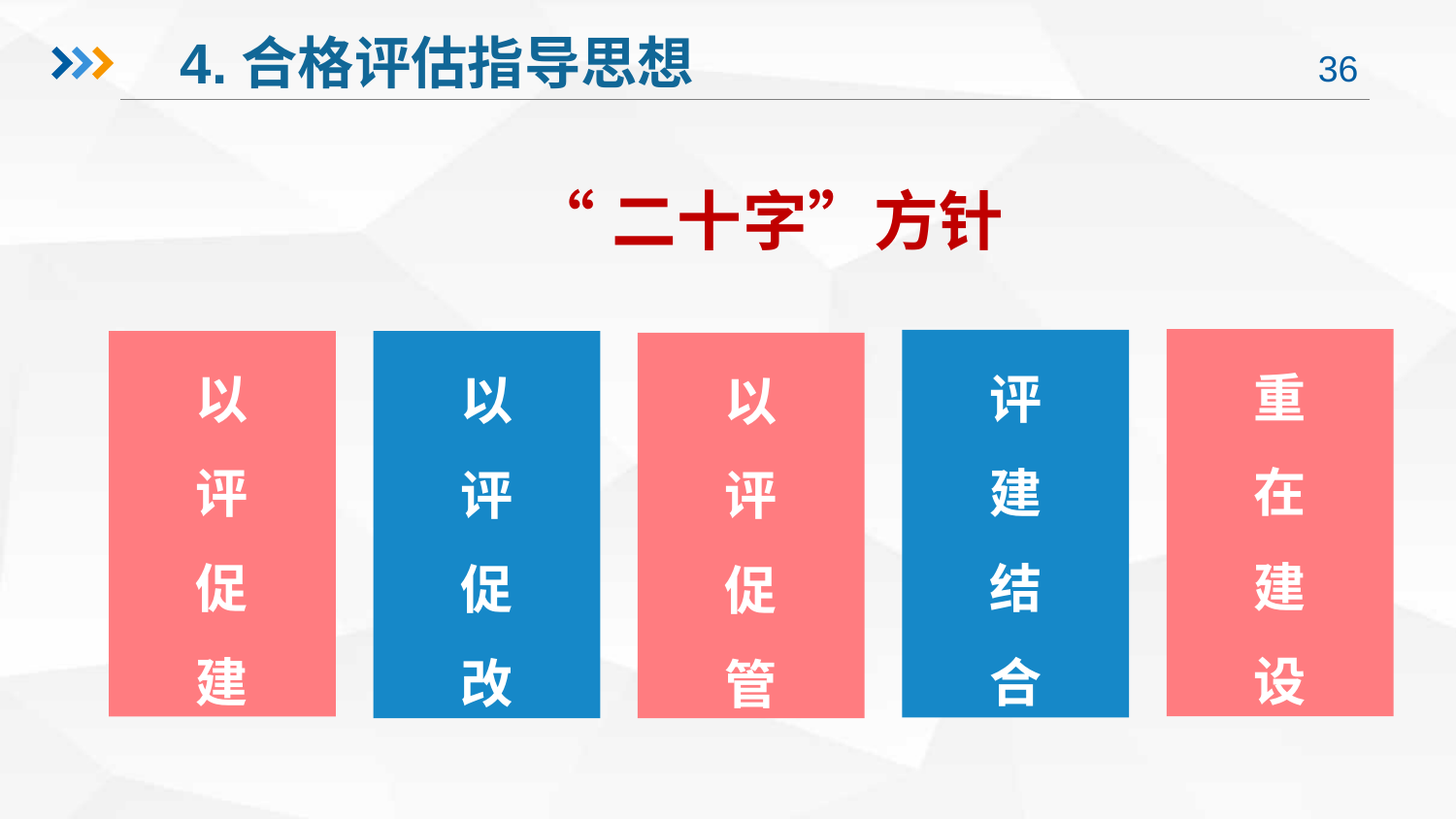

4.合格评估指导思想
“二十字”方针
重
在
建
设
评
建
结
合
以
评
促
建
以
评
促
改
以
评
促
管